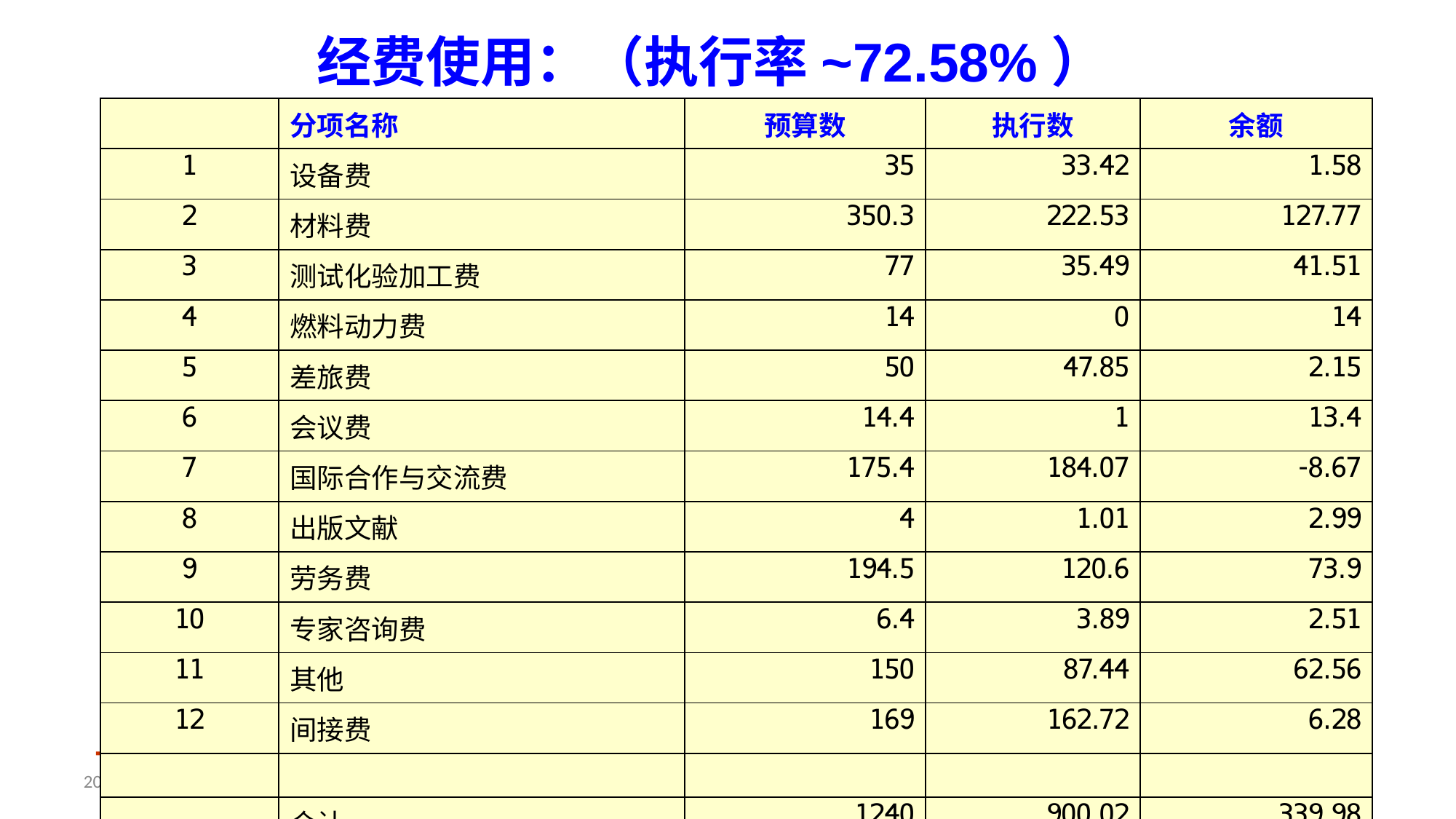

# 经费使用：（执行率~72.58%）
|  | 分项名称 | 预算数 | 执行数 | 余额 |
| --- | --- | --- | --- | --- |
| 1 | 设备费 | 35 | 33.42 | 1.58 |
| 2 | 材料费 | 350.3 | 222.53 | 127.77 |
| 3 | 测试化验加工费 | 77 | 35.49 | 41.51 |
| 4 | 燃料动力费 | 14 | 0 | 14 |
| 5 | 差旅费 | 50 | 47.85 | 2.15 |
| 6 | 会议费 | 14.4 | 1 | 13.4 |
| 7 | 国际合作与交流费 | 175.4 | 184.07 | -8.67 |
| 8 | 出版文献 | 4 | 1.01 | 2.99 |
| 9 | 劳务费 | 194.5 | 120.6 | 73.9 |
| 10 | 专家咨询费 | 6.4 | 3.89 | 2.51 |
| 11 | 其他 | 150 | 87.44 | 62.56 |
| 12 | 间接费 | 169 | 162.72 | 6.28 |
|  |  |  |  |  |
|  | 合计 | 1240 | 900.02 | 339.98 |
2020年8月11日
LHC实验探测器升级研讨会-课题2进展
32